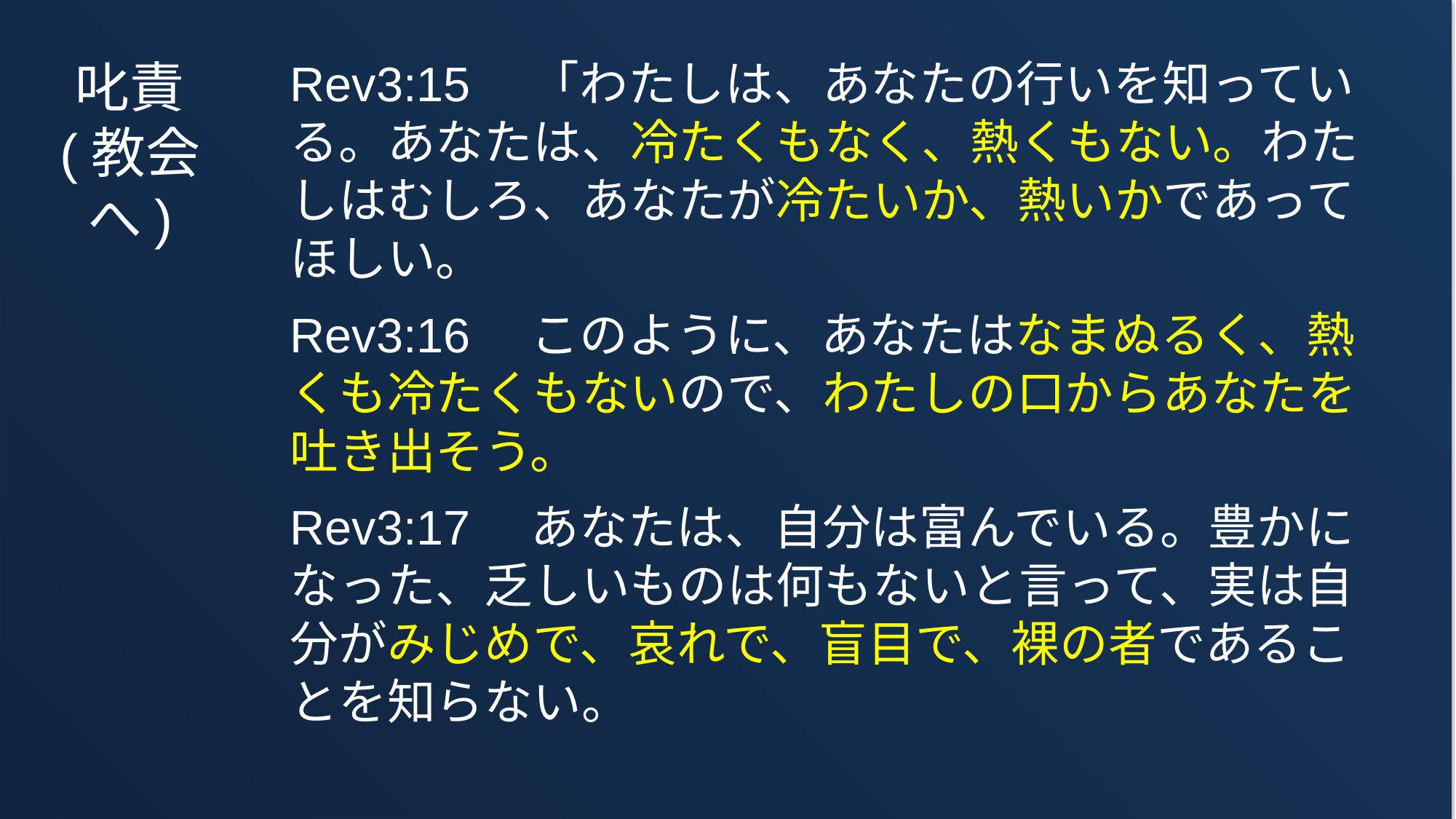

叱責
(教会へ)
Rev3:15　「わたしは、あなたの行いを知っている。あなたは、冷たくもなく、熱くもない。わたしはむしろ、あなたが冷たいか、熱いかであってほしい。

Rev3:16　このように、あなたはなまぬるく、熱くも冷たくもないので、わたしの口からあなたを吐き出そう。

Rev3:17　あなたは、自分は富んでいる。豊かになった、乏しいものは何もないと言って、実は自分がみじめで、哀れで、盲目で、裸の者であることを知らない。